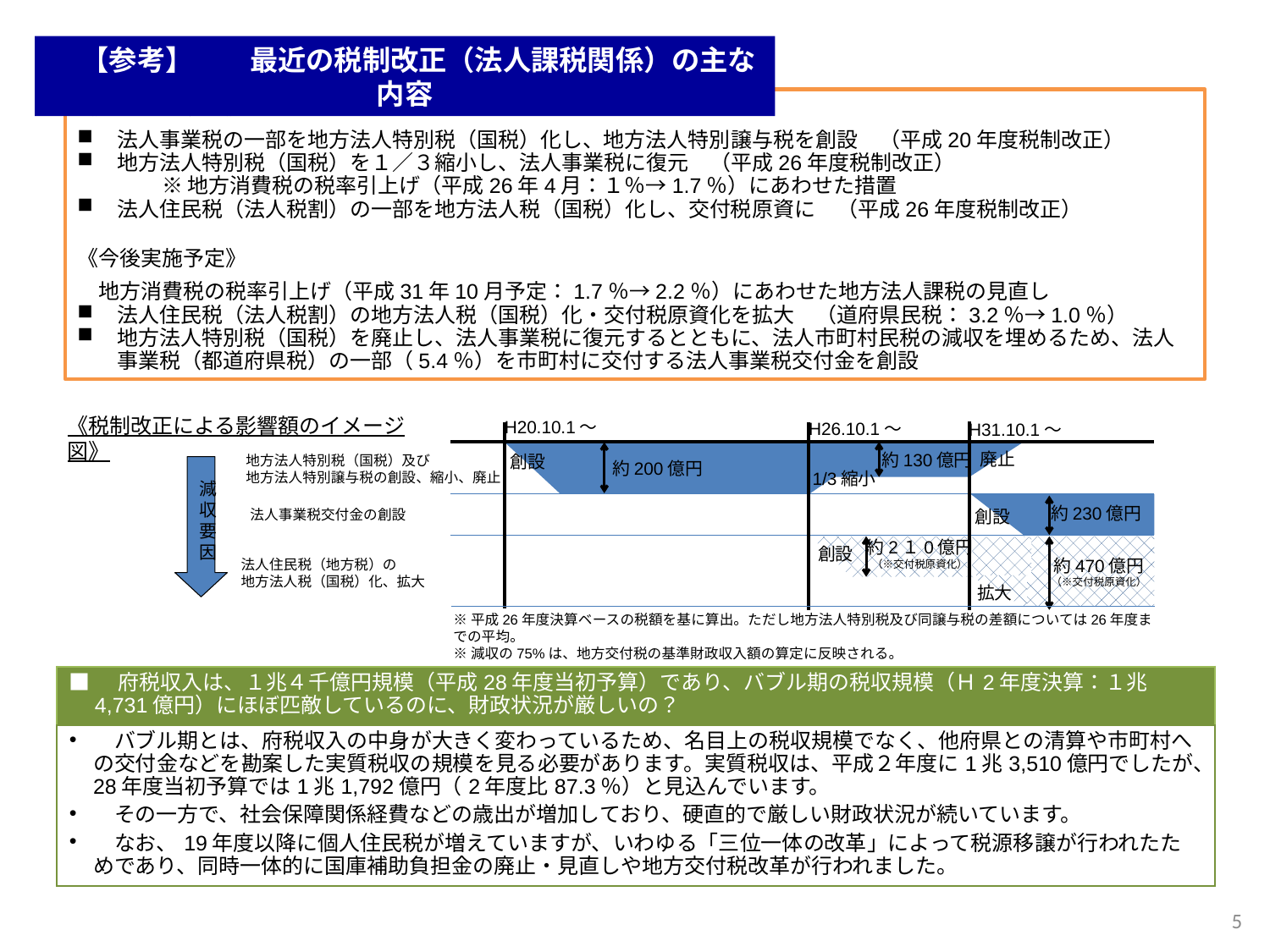

【参考】　　最近の税制改正（法人課税関係）の主な内容
《既に実施済み》
法人事業税の一部を地方法人特別税（国税）化し、地方法人特別譲与税を創設　（平成20年度税制改正）
地方法人特別税（国税）を１／３縮小し、法人事業税に復元　（平成26年度税制改正）
　　　　※ 地方消費税の税率引上げ（平成26年4月：１％→1.7％）にあわせた措置
法人住民税（法人税割）の一部を地方法人税（国税）化し、交付税原資に　（平成26年度税制改正）

《今後実施予定》
　地方消費税の税率引上げ（平成31年10月予定：1.7％→2.2％）にあわせた地方法人課税の見直し
法人住民税（法人税割）の地方法人税（国税）化・交付税原資化を拡大　（道府県民税：3.2％→1.0％）
地方法人特別税（国税）を廃止し、法人事業税に復元するとともに、法人市町村民税の減収を埋めるため、法人事業税（都道府県税）の一部（5.4％）を市町村に交付する法人事業税交付金を創設
《税制改正による影響額のイメージ図》
H20.10.1～
H26.10.1～
H31.10.1～

廃止
約130億円
創設
地方法人特別税（国税）及び
地方法人特別譲与税の創設、縮小、廃止
約200億円

減収要因
1/3縮小

約230億円
法人事業税交付金の創設
創設
約2１0億円
（※交付税原資化）

創設

約470億円
（※交付税原資化）
法人住民税（地方税）の
地方法人税（国税）化、拡大

拡大
※平成26年度決算ベースの税額を基に算出。ただし地方法人特別税及び同譲与税の差額については26年度までの平均。
※減収の75%は、地方交付税の基準財政収入額の算定に反映される。
| ■　府税収入は、１兆４千億円規模（平成28年度当初予算）であり、バブル期の税収規模（Ｈ2年度決算：１兆4,731億円）にほぼ匹敵しているのに、財政状況が厳しいの？ |
| --- |
| バブル期とは、府税収入の中身が大きく変わっているため、名目上の税収規模でなく、他府県との清算や市町村への交付金などを勘案した実質税収の規模を見る必要があります。実質税収は、平成２年度に1兆3,510億円でしたが、28年度当初予算では1兆1,792億円（2年度比87.3％）と見込んでいます。 　その一方で、社会保障関係経費などの歳出が増加しており、硬直的で厳しい財政状況が続いています。 　なお、19年度以降に個人住民税が増えていますが、いわゆる「三位一体の改革」によって税源移譲が行われたためであり、同時一体的に国庫補助負担金の廃止・見直しや地方交付税改革が行われました。 |
5